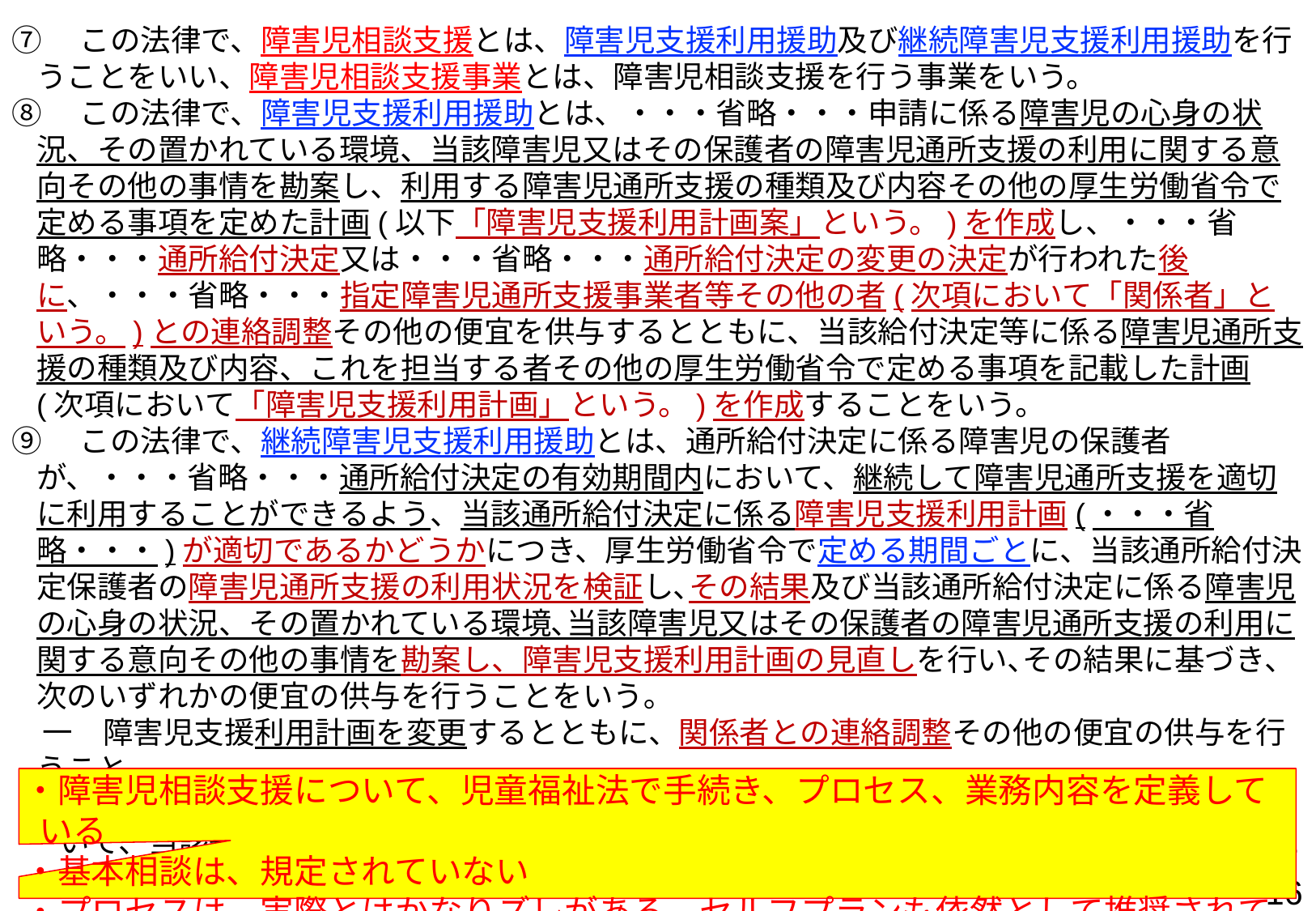

⑦　この法律で、障害児相談支援とは、障害児支援利用援助及び継続障害児支援利用援助を行うことをいい、障害児相談支援事業とは、障害児相談支援を行う事業をいう。
⑧　この法律で、障害児支援利用援助とは、・・・省略・・・申請に係る障害児の心身の状況、その置かれている環境、当該障害児又はその保護者の障害児通所支援の利用に関する意向その他の事情を勘案し、利用する障害児通所支援の種類及び内容その他の厚生労働省令で定める事項を定めた計画(以下「障害児支援利用計画案」という。)を作成し、・・・省略・・・通所給付決定又は・・・省略・・・通所給付決定の変更の決定が行われた後に、・・・省略・・・指定障害児通所支援事業者等その他の者(次項において「関係者」という。)との連絡調整その他の便宜を供与するとともに、当該給付決定等に係る障害児通所支援の種類及び内容、これを担当する者その他の厚生労働省令で定める事項を記載した計画(次項において「障害児支援利用計画」という。)を作成することをいう。
⑨　この法律で、継続障害児支援利用援助とは、通所給付決定に係る障害児の保護者が、・・・省略・・・通所給付決定の有効期間内において、継続して障害児通所支援を適切に利用することができるよう、当該通所給付決定に係る障害児支援利用計画(・・・省略・・・)が適切であるかどうかにつき、厚生労働省令で定める期間ごとに、当該通所給付決定保護者の障害児通所支援の利用状況を検証し､その結果及び当該通所給付決定に係る障害児の心身の状況、その置かれている環境､当該障害児又はその保護者の障害児通所支援の利用に関する意向その他の事情を勘案し、障害児支援利用計画の見直しを行い､その結果に基づき､次のいずれかの便宜の供与を行うことをいう｡
　一　障害児支援利用計画を変更するとともに、関係者との連絡調整その他の便宜の供与を行うこと。
二　新たな通所給付決定又は通所給付決定の変更の決定が必要であると認められる場合において、当該給付決定等に係る障害児の保護者に対し、給付決定等に係る申請の勧奨を行うこと。
・障害児相談支援について、児童福祉法で手続き、プロセス、業務内容を定義している
・基本相談は、規定されていない
・プロセスは、実際とはかなりズレがある。セルフプランも依然として推奨されている？
16